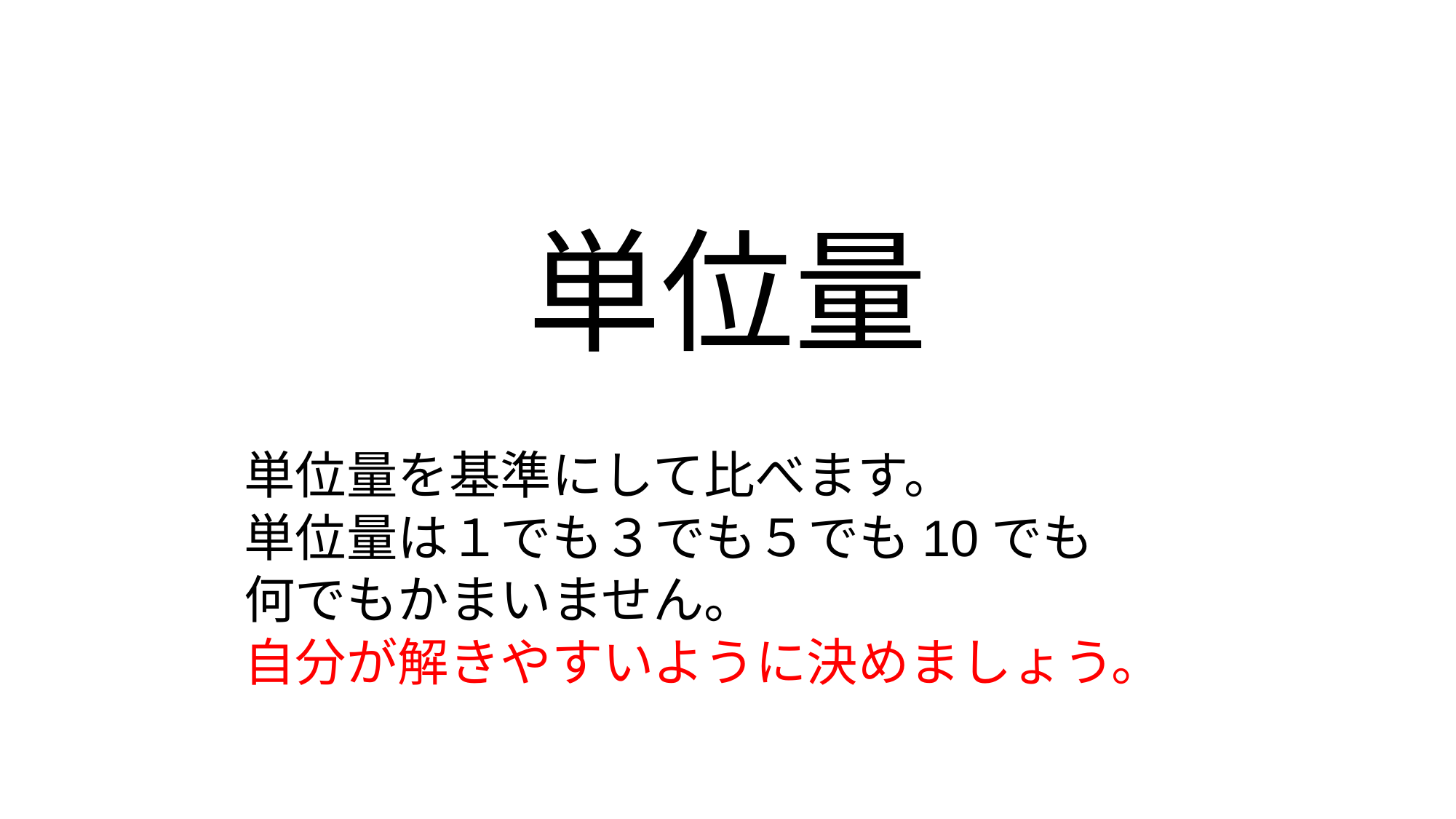

# 単位量

単位量を基準にして比べます。
単位量は１でも３でも５でも10でも
何でもかまいません。
自分が解きやすいように決めましょう。